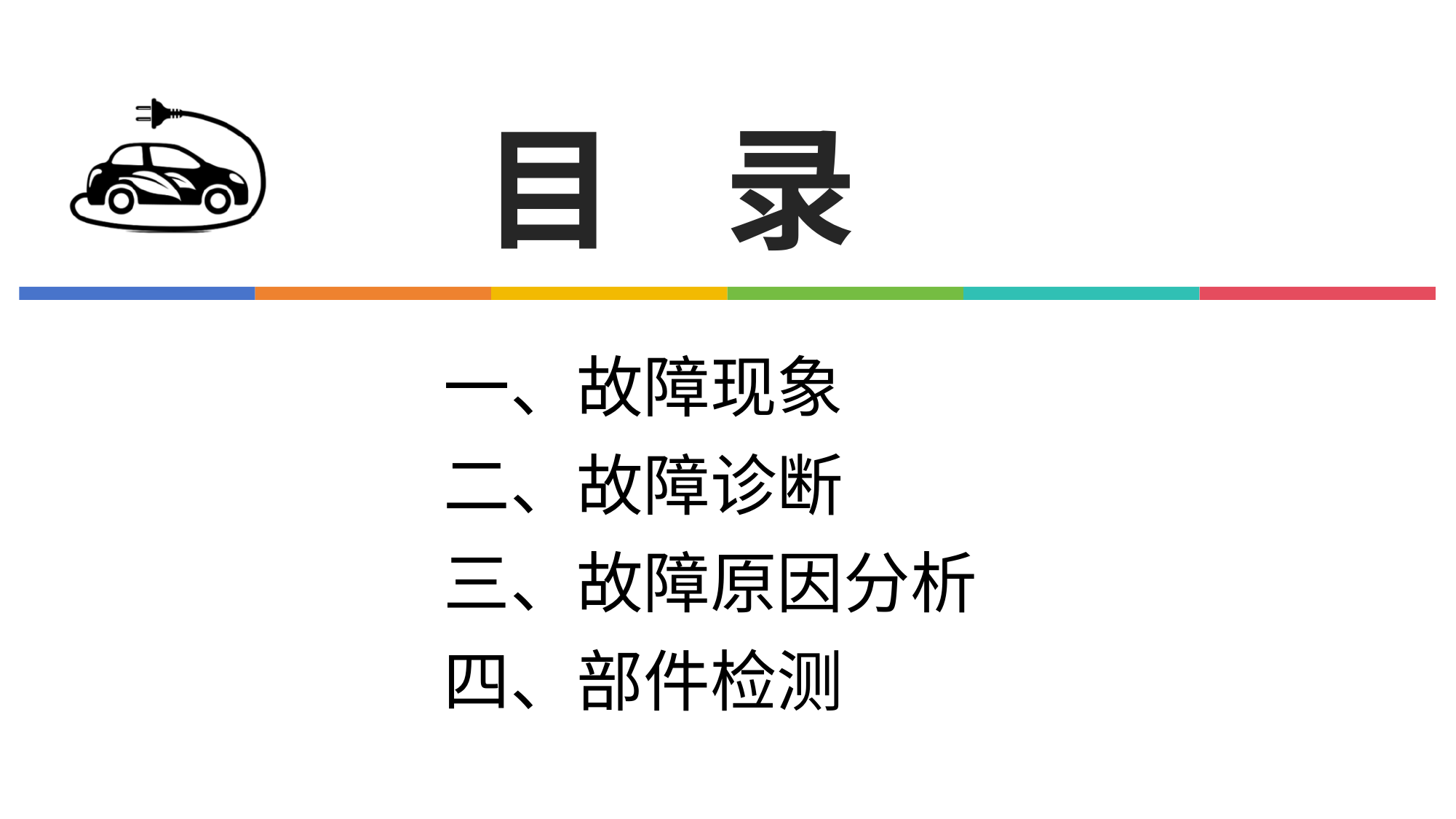

# 目   录
一、故障现象
二、故障诊断
三、故障原因分析
四、部件检测